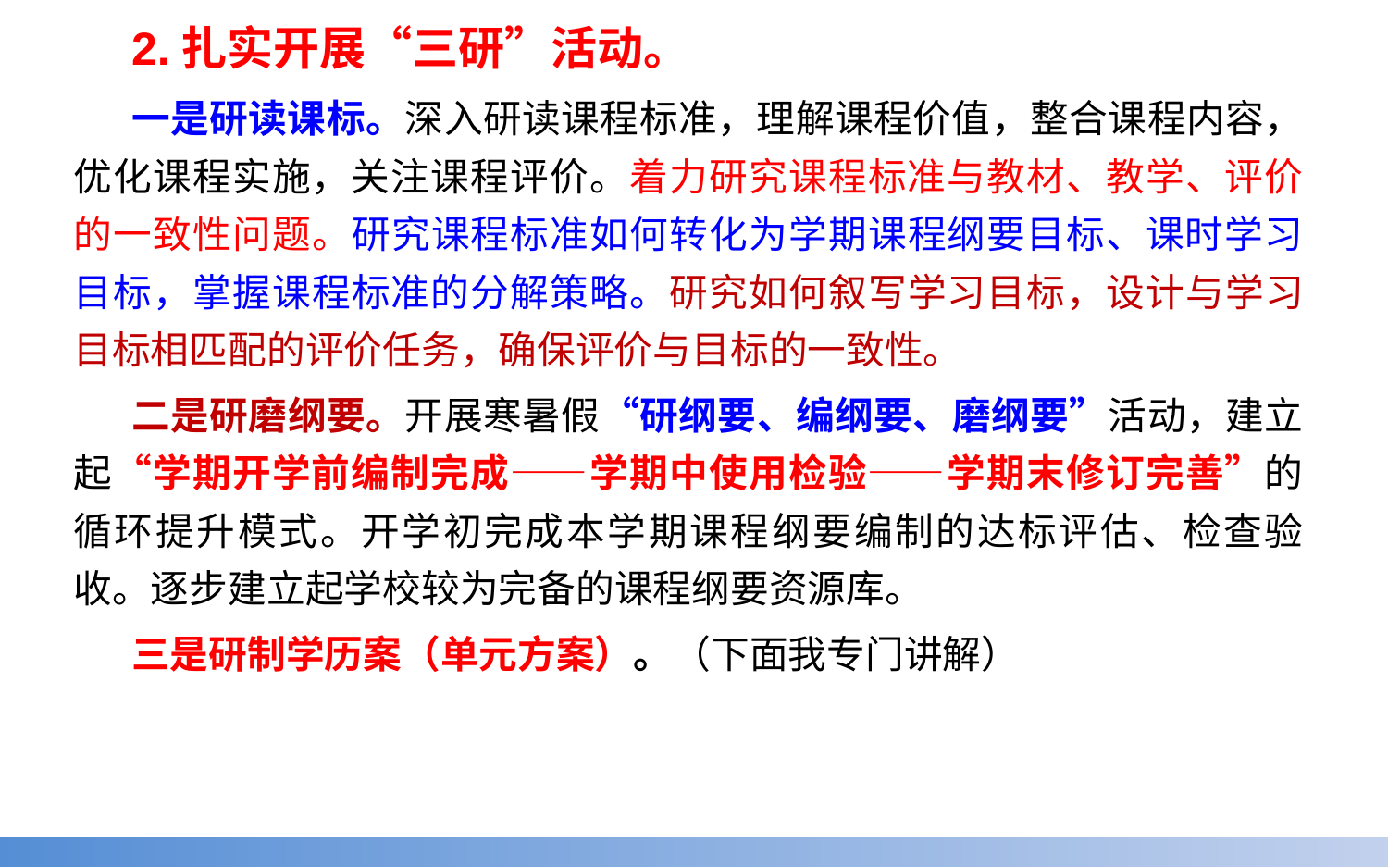

2.扎实开展“三研”活动。
一是研读课标。深入研读课程标准，理解课程价值，整合课程内容，优化课程实施，关注课程评价。着力研究课程标准与教材、教学、评价的一致性问题。研究课程标准如何转化为学期课程纲要目标、课时学习目标，掌握课程标准的分解策略。研究如何叙写学习目标，设计与学习目标相匹配的评价任务，确保评价与目标的一致性。
二是研磨纲要。开展寒暑假“研纲要、编纲要、磨纲要”活动，建立起“学期开学前编制完成——学期中使用检验——学期末修订完善”的循环提升模式。开学初完成本学期课程纲要编制的达标评估、检查验收。逐步建立起学校较为完备的课程纲要资源库。
三是研制学历案（单元方案）。（下面我专门讲解）